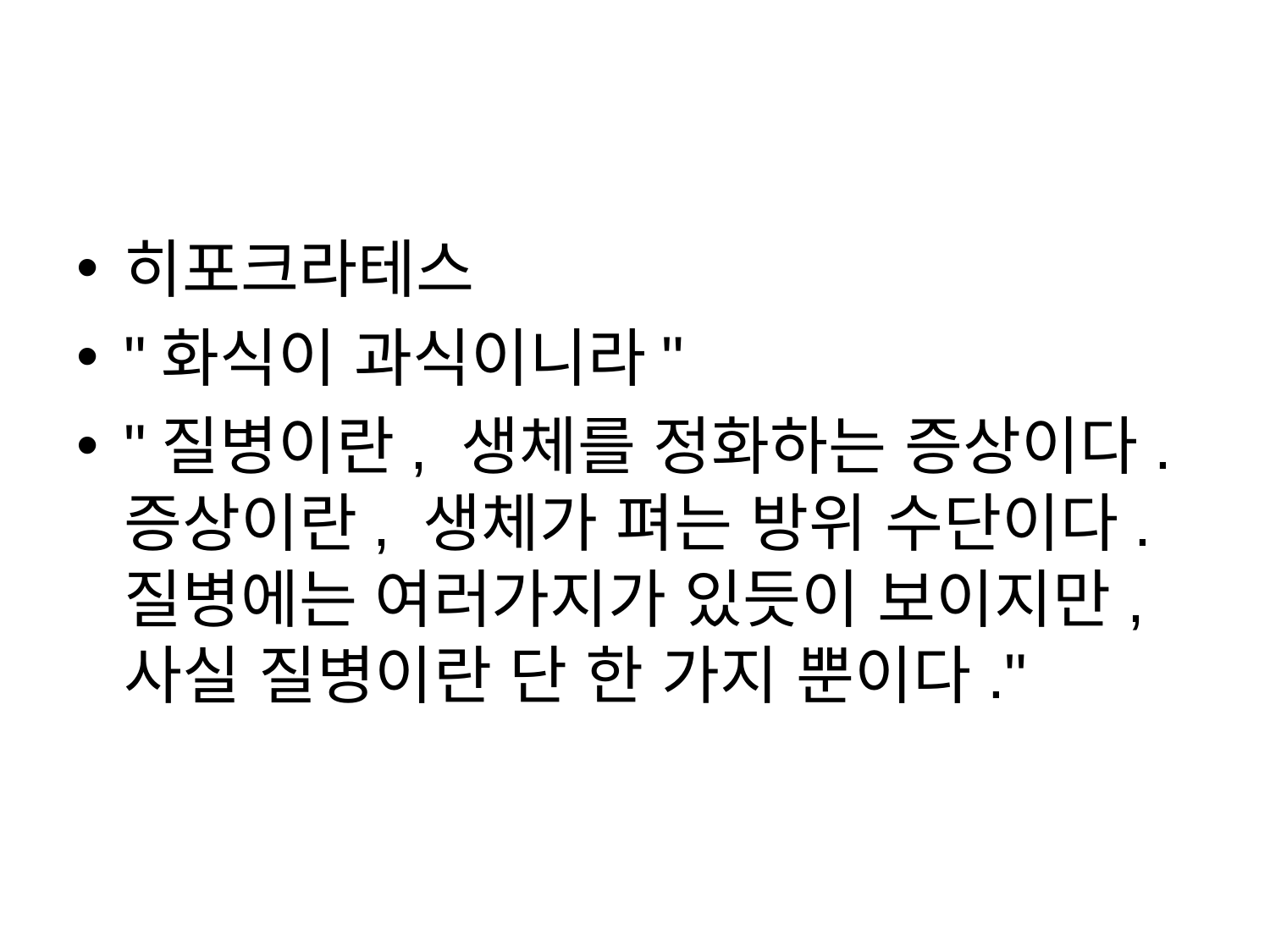

#
히포크라테스
"화식이 과식이니라"
"질병이란, 생체를 정화하는 증상이다. 증상이란, 생체가 펴는 방위 수단이다. 질병에는 여러가지가 있듯이 보이지만, 사실 질병이란 단 한 가지 뿐이다."